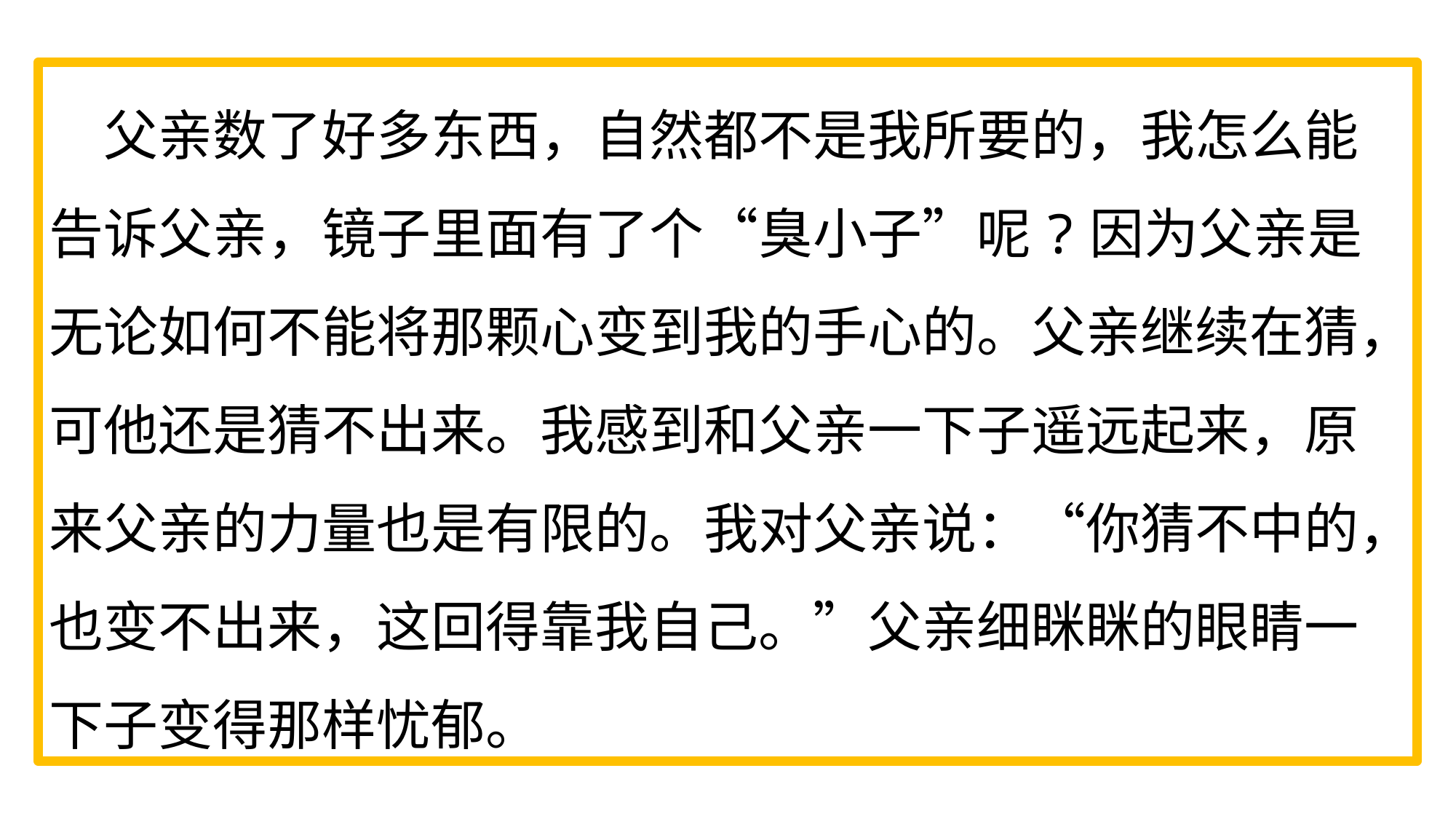

父亲数了好多东西，自然都不是我所要的，我怎么能告诉父亲，镜子里面有了个“臭小子”呢?因为父亲是无论如何不能将那颗心变到我的手心的。父亲继续在猜，可他还是猜不出来。我感到和父亲一下子遥远起来，原来父亲的力量也是有限的。我对父亲说：“你猜不中的，也变不出来，这回得靠我自己。”父亲细眯眯的眼睛一下子变得那样忧郁。